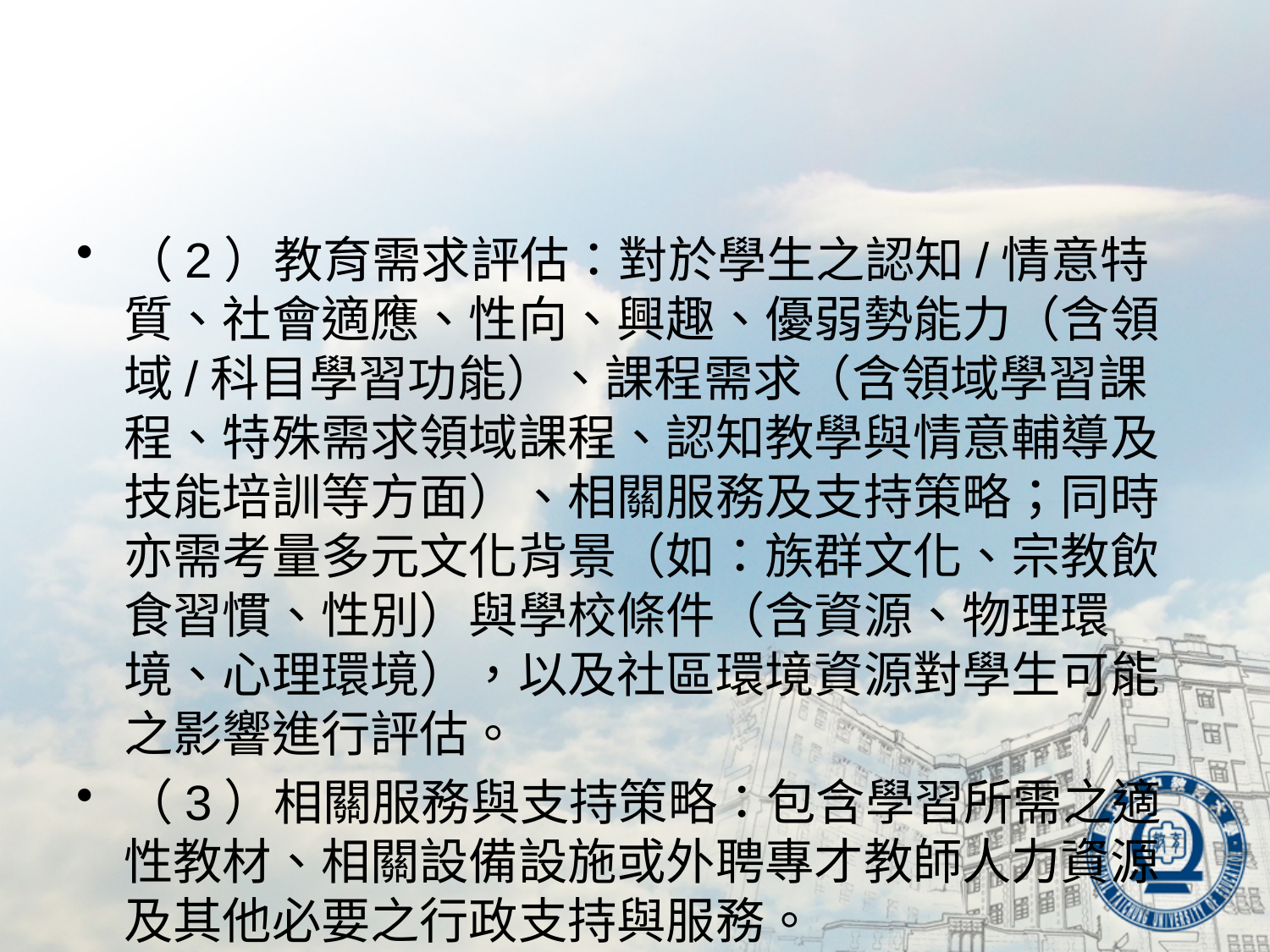

#
（2）教育需求評估：對於學生之認知/情意特質、社會適應、性向、興趣、優弱勢能力（含領域/科目學習功能）、課程需求（含領域學習課程、特殊需求領域課程、認知教學與情意輔導及技能培訓等方面）、相關服務及支持策略；同時亦需考量多元文化背景（如：族群文化、宗教飲食習慣、性別）與學校條件（含資源、物理環境、心理環境），以及社區環境資源對學生可能之影響進行評估。
（3）相關服務與支持策略：包含學習所需之適性教材、相關設備設施或外聘專才教師人力資源及其他必要之行政支持與服務。